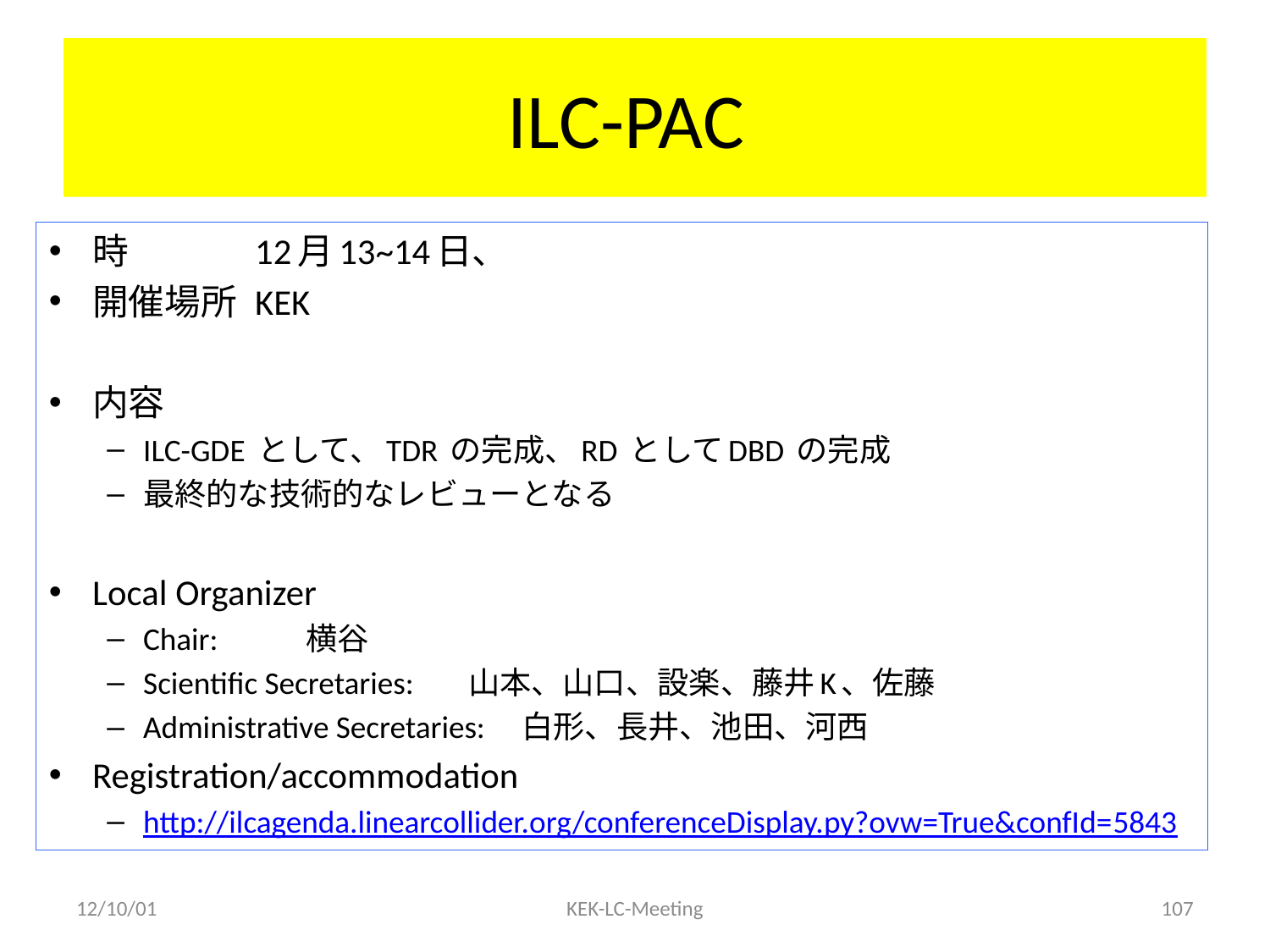

# ILC-PAC
時					12月13~14日、
開催場所			KEK

内容
ILC-GDE として、TDR の完成、RD としてDBD の完成
最終的な技術的なレビューとなる

Local Organizer
Chair: 	横谷
Scientific Secretaries: 	山本、山口、設楽、藤井K、佐藤
Administrative Secretaries:　白形、長井、池田、河西
Registration/accommodation
http://ilcagenda.linearcollider.org/conferenceDisplay.py?ovw=True&confId=5843
12/10/01
KEK-LC-Meeting
107